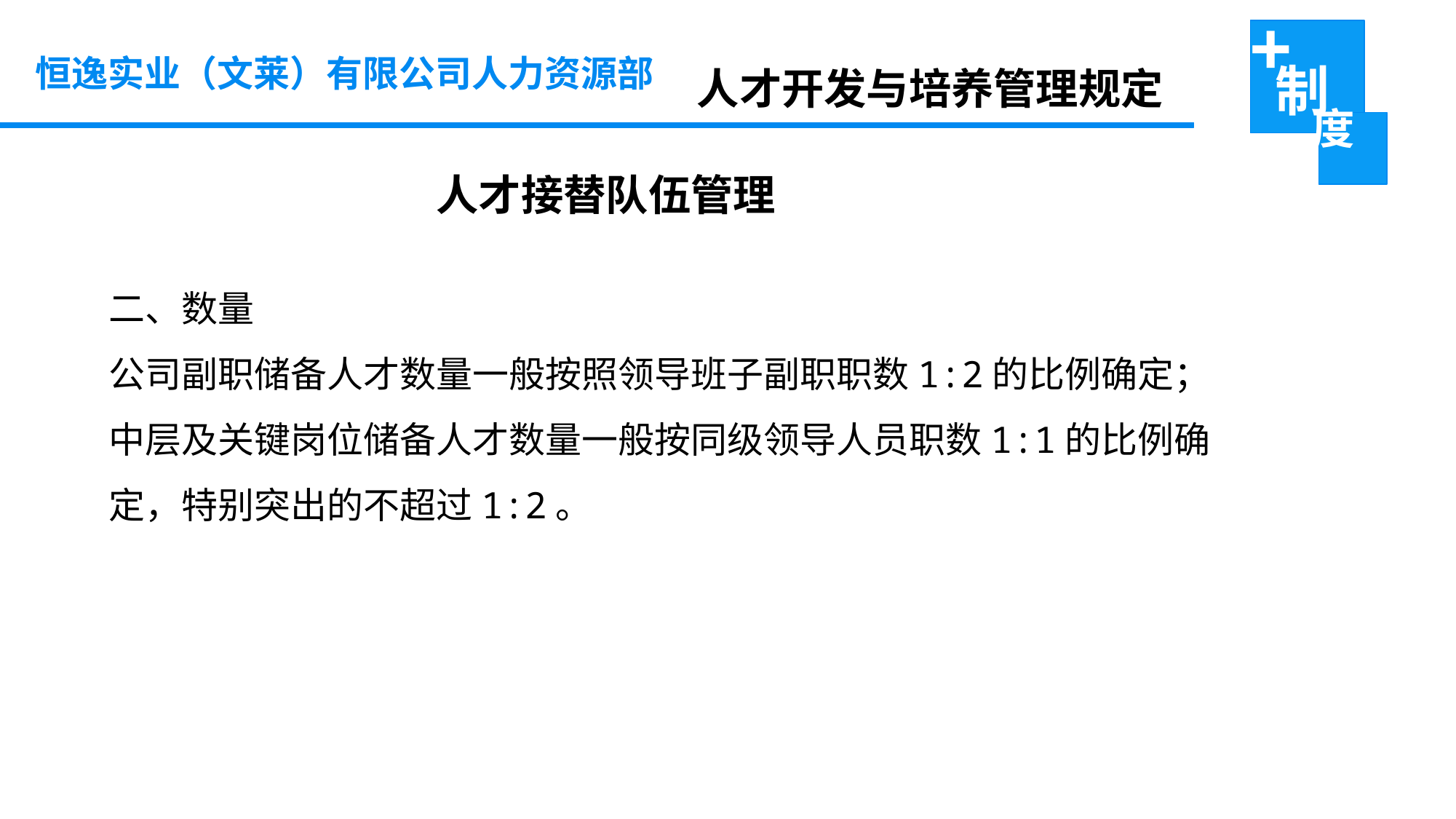

恒逸实业（文莱）有限公司人力资源部
人才开发与培养管理规定
人才接替队伍管理

二、数量
公司副职储备人才数量一般按照领导班子副职职数1:2的比例确定；中层及关键岗位储备人才数量一般按同级领导人员职数1:1的比例确定，特别突出的不超过1:2。